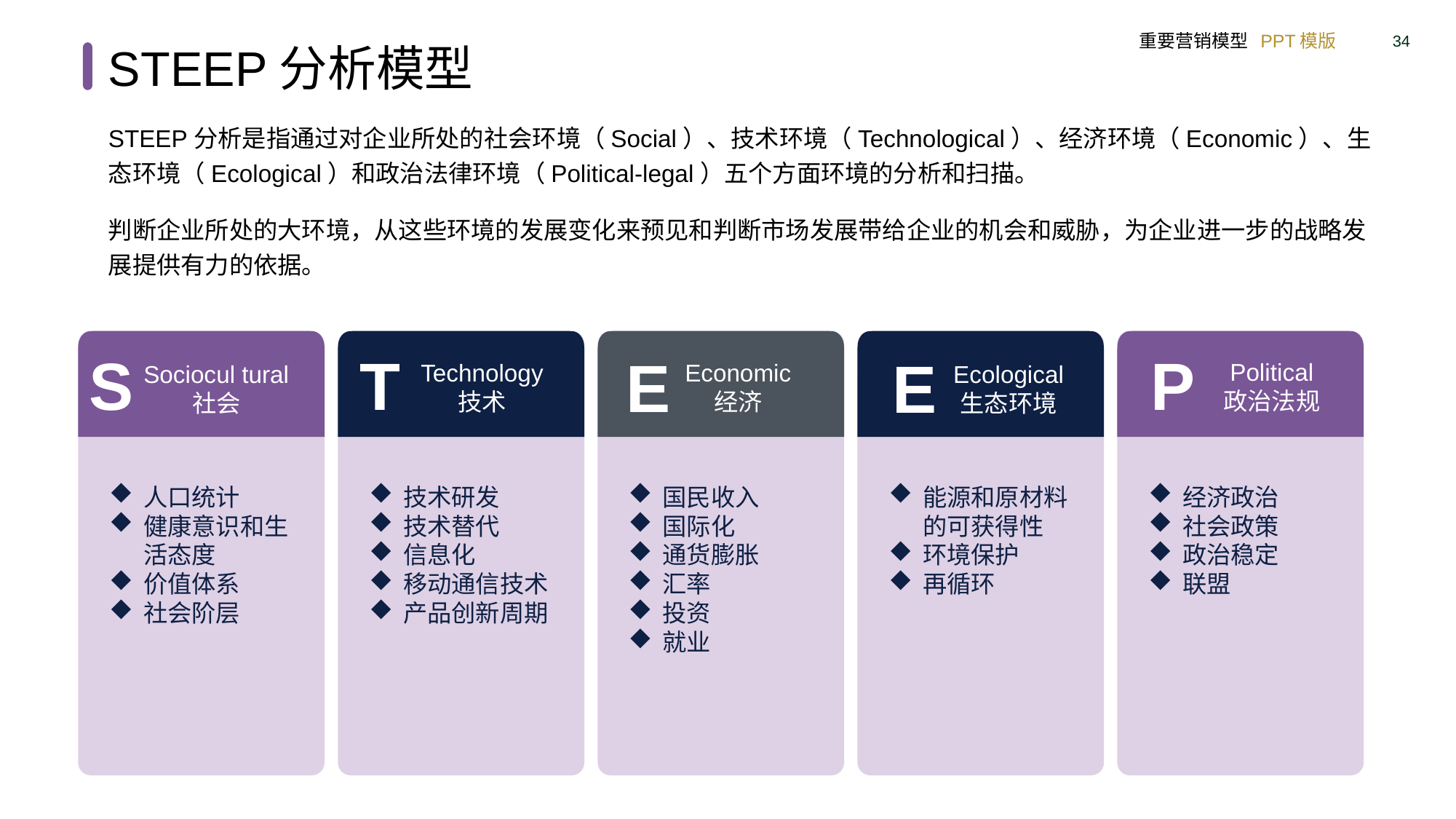

34
STEEP分析模型
STEEP分析是指通过对企业所处的社会环境（Social）、技术环境（Technological）、经济环境（Economic）、生态环境（Ecological）和政治法律环境（Political-legal）五个方面环境的分析和扫描。

判断企业所处的大环境，从这些环境的发展变化来预见和判断市场发展带给企业的机会和威胁，为企业进一步的战略发展提供有力的依据。

T
S
P
E
E
Political
政治法规
Economic
经济
Technology
技术
Ecological
生态环境
Sociocul tural
社会
人口统计
健康意识和生活态度
价值体系
社会阶层
技术研发
技术替代
信息化
移动通信技术
产品创新周期
国民收入
国际化
通货膨胀
汇率
投资
就业
能源和原材料的可获得性
环境保护
再循环
经济政治
社会政策
政治稳定
联盟